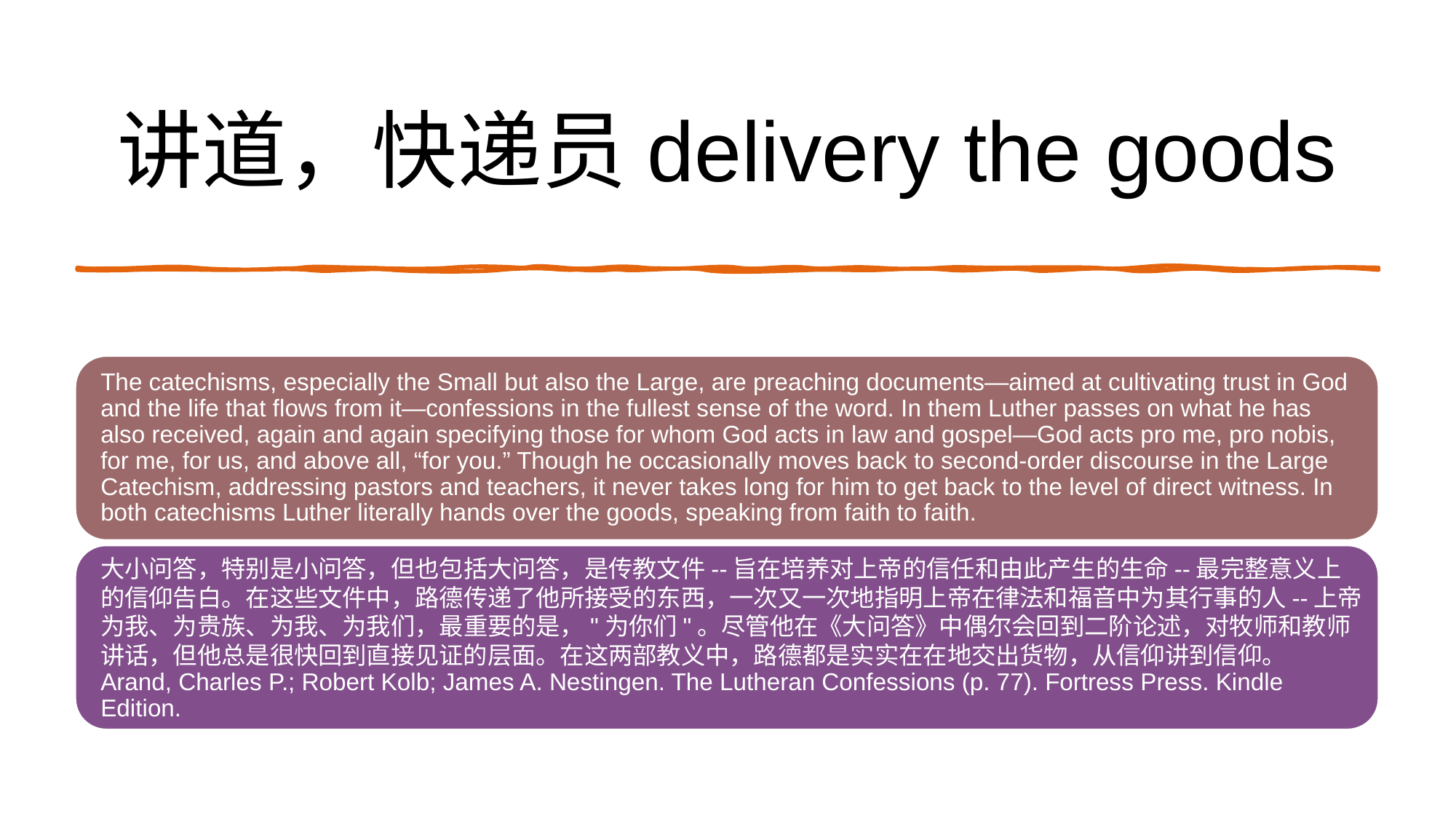

# 讲道，快递员delivery the goods

The catechisms, especially the Small but also the Large, are preaching documents—aimed at cultivating trust in God and the life that flows from it—confessions in the fullest sense of the word. In them Luther passes on what he has also received, again and again specifying those for whom God acts in law and gospel—God acts pro me, pro nobis, for me, for us, and above all, “for you.” Though he occasionally moves back to second-order discourse in the Large Catechism, addressing pastors and teachers, it never takes long for him to get back to the level of direct witness. In both catechisms Luther literally hands over the goods, speaking from faith to faith.
大小问答，特别是小问答，但也包括大问答，是传教文件--旨在培养对上帝的信任和由此产生的生命--最完整意义上的信仰告白。在这些文件中，路德传递了他所接受的东西，一次又一次地指明上帝在律法和福音中为其行事的人--上帝为我、为贵族、为我、为我们，最重要的是，"为你们"。尽管他在《大问答》中偶尔会回到二阶论述，对牧师和教师讲话，但他总是很快回到直接见证的层面。在这两部教义中，路德都是实实在在地交出货物，从信仰讲到信仰。
Arand, Charles P.; Robert Kolb; James A. Nestingen. The Lutheran Confessions (p. 77). Fortress Press. Kindle Edition.